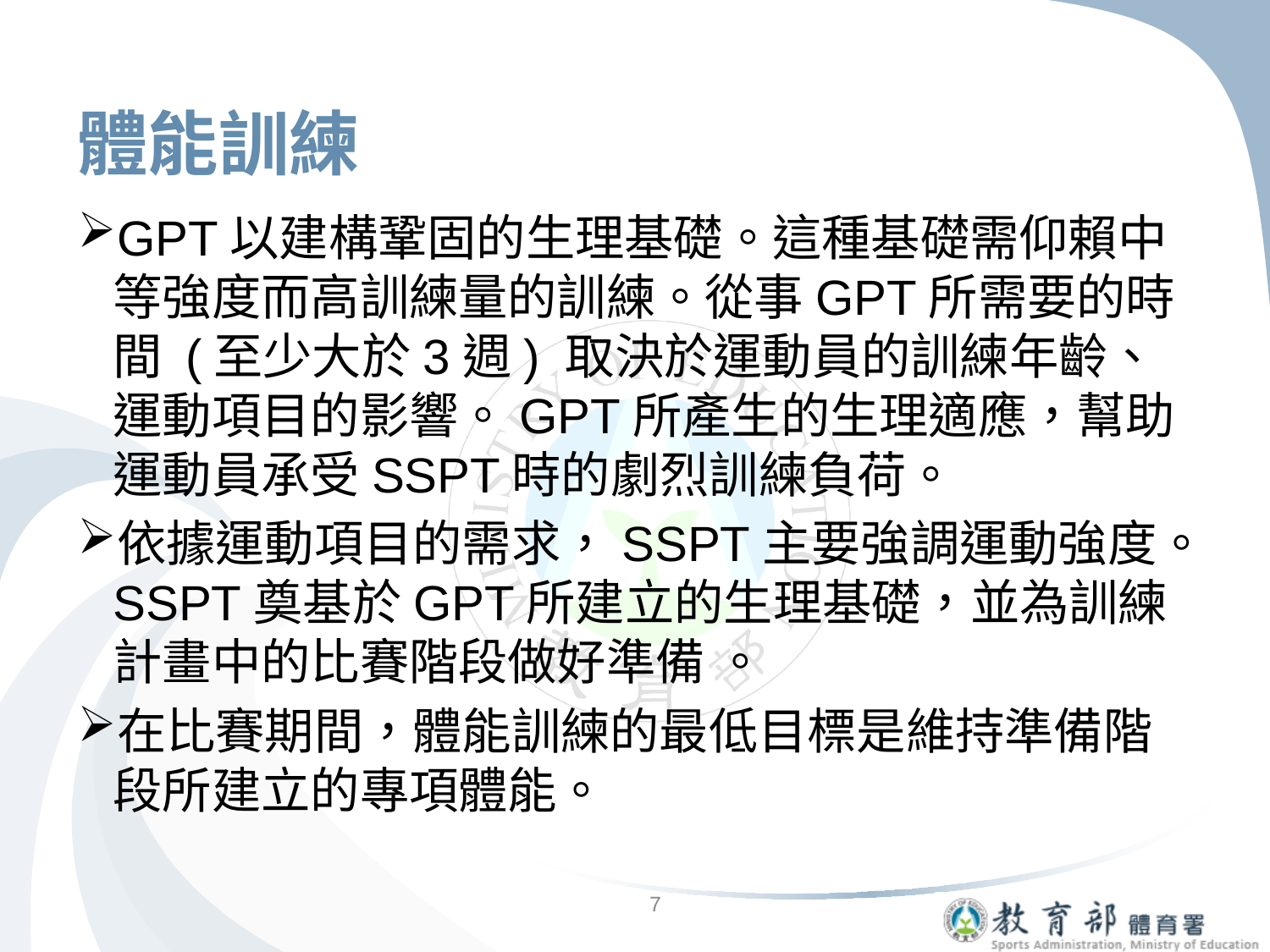

# 體能訓練
GPT以建構鞏固的生理基礎。這種基礎需仰賴中等強度而高訓練量的訓練。從事GPT所需要的時間 (至少大於3週) 取決於運動員的訓練年齡、運動項目的影響。GPT所產生的生理適應，幫助運動員承受SSPT時的劇烈訓練負荷。
依據運動項目的需求，SSPT主要強調運動強度。SSPT奠基於GPT所建立的生理基礎，並為訓練計畫中的比賽階段做好準備 。
在比賽期間，體能訓練的最低目標是維持準備階段所建立的專項體能。

7